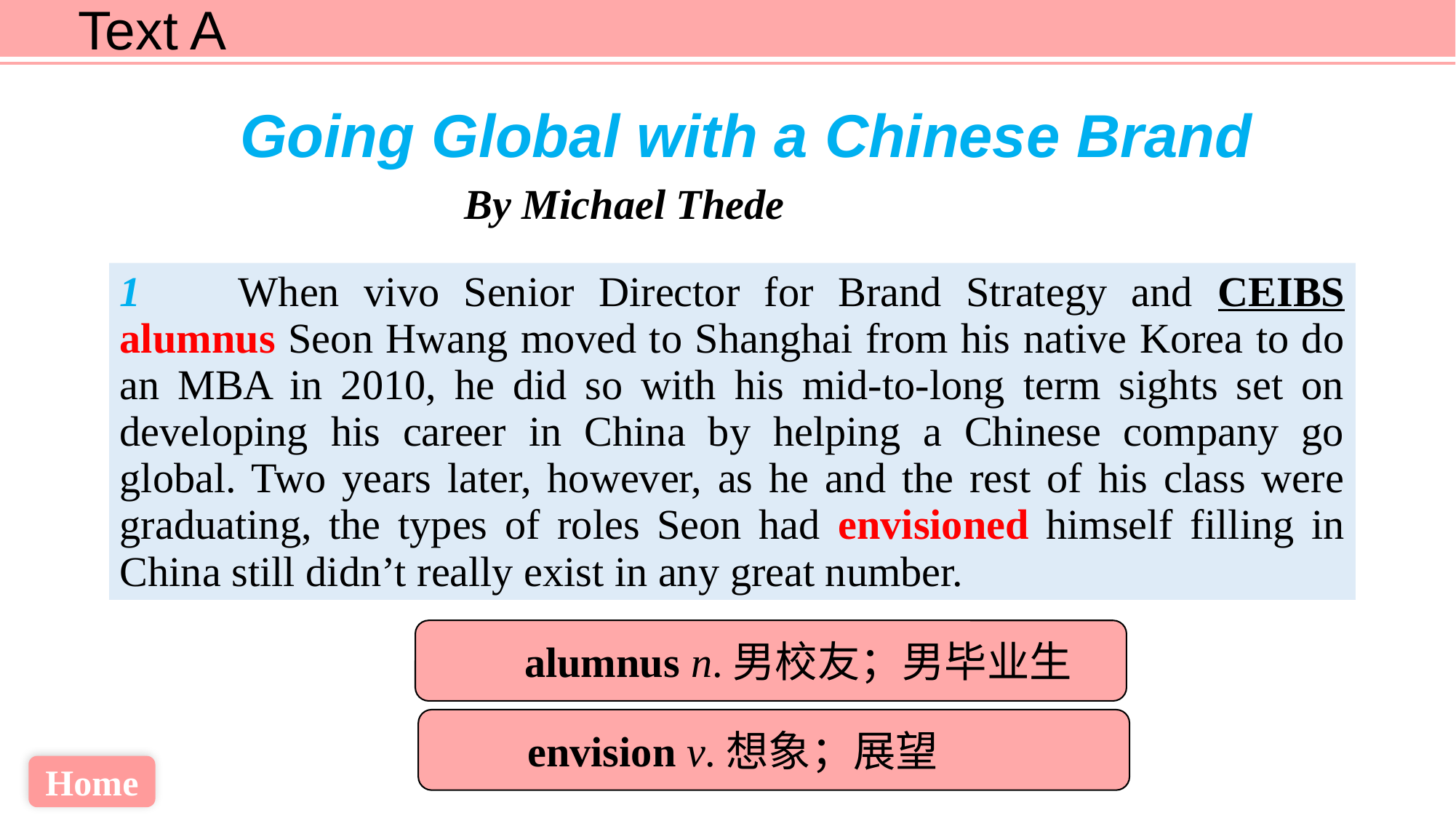

Going Global with a Chinese Brand
     By Michael Thede
1    When vivo Senior Director for Brand Strategy and CEIBS alumnus Seon Hwang moved to Shanghai from his native Korea to do an MBA in 2010, he did so with his mid-to-long term sights set on developing his career in China by helping a Chinese company go global. Two years later, however, as he and the rest of his class were graduating, the types of roles Seon had envisioned himself filling in China still didn’t really exist in any great number.

alumnus n.男校友；男毕业生
envision v.想象；展望